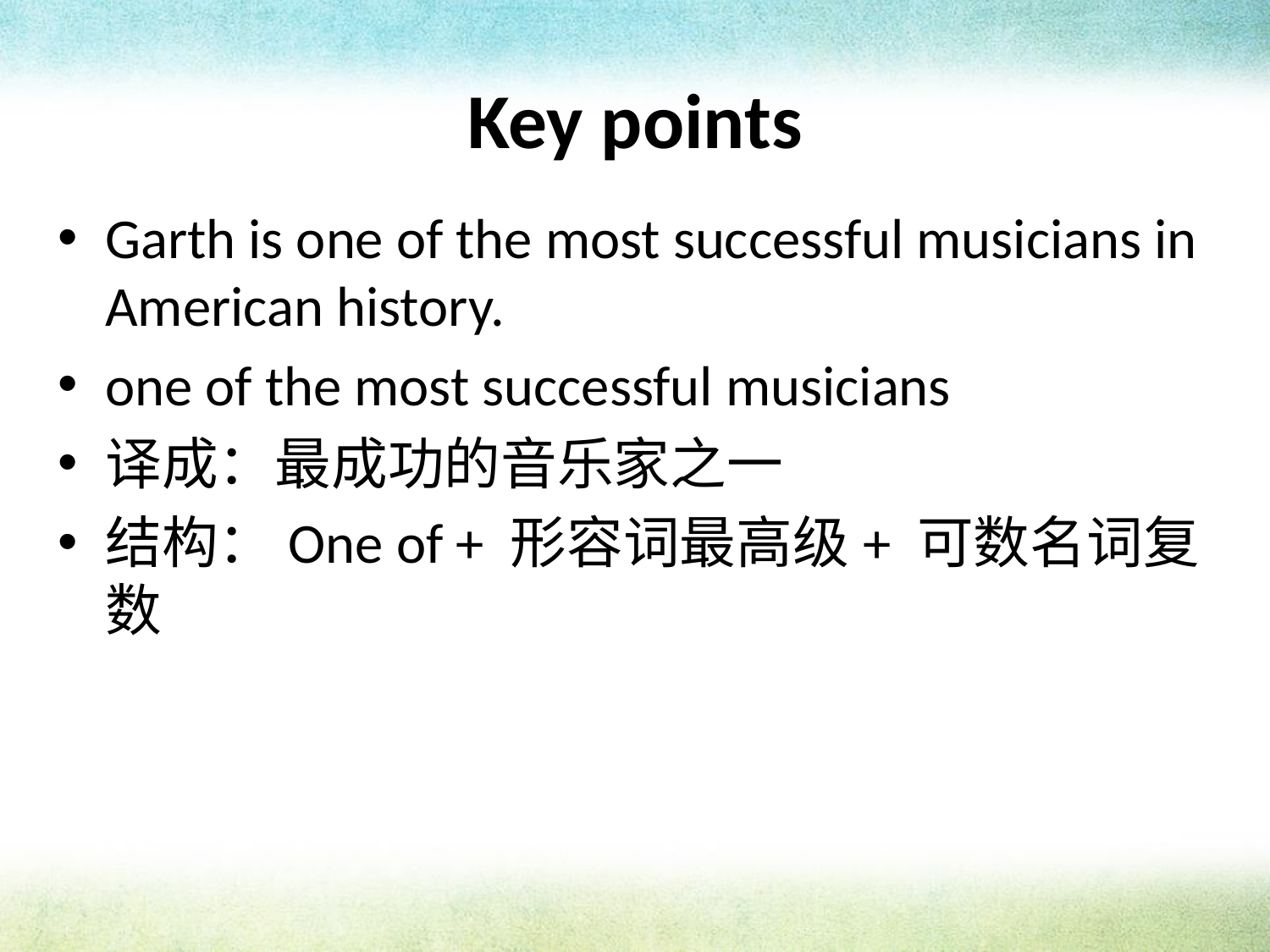

Key points
Garth is one of the most successful musicians in American history.
one of the most successful musicians
译成：最成功的音乐家之一
结构：One of + 形容词最高级+ 可数名词复数